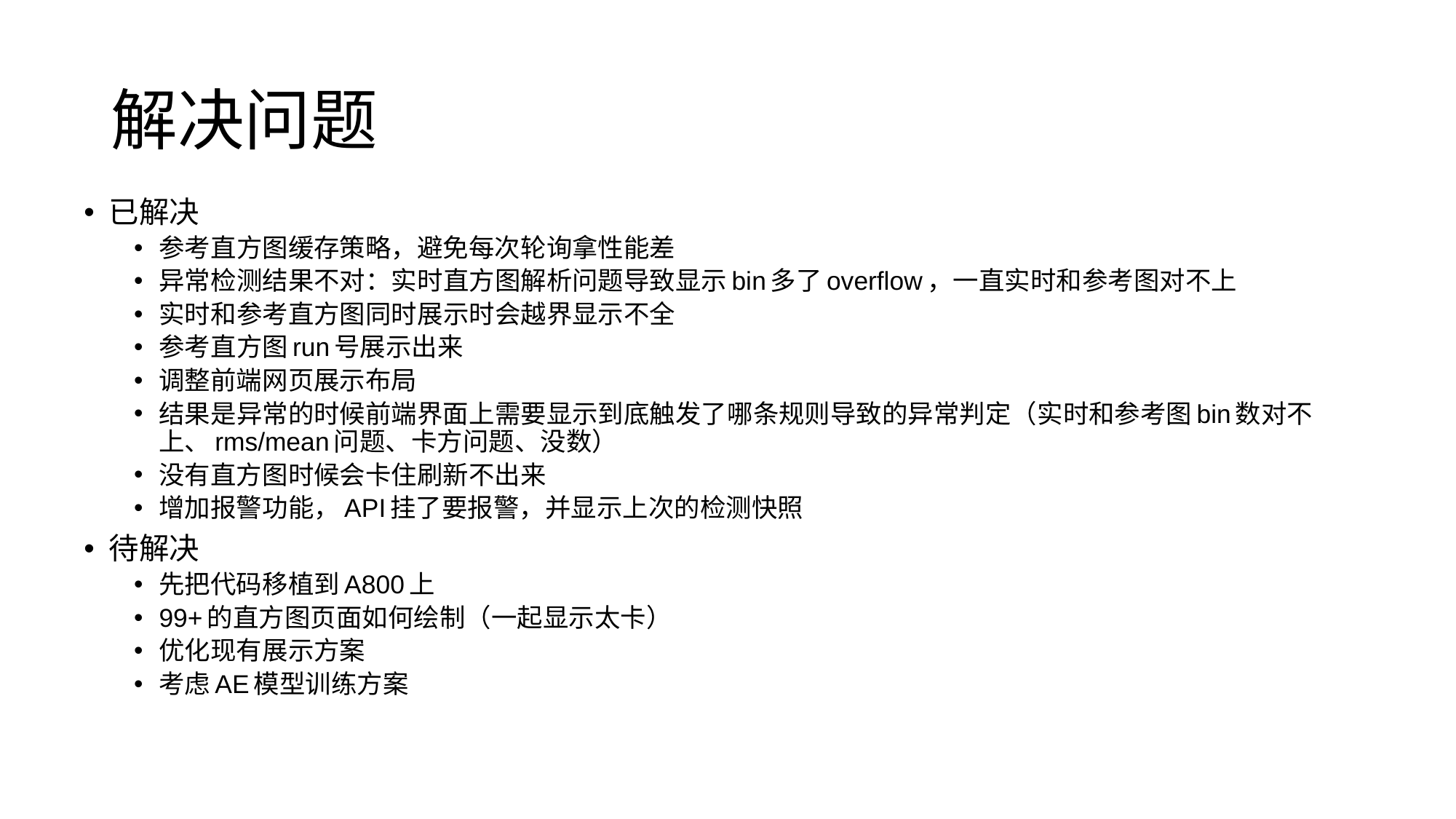

# 解决问题
已解决
参考直方图缓存策略，避免每次轮询拿性能差
异常检测结果不对：实时直方图解析问题导致显示bin多了overflow，一直实时和参考图对不上
实时和参考直方图同时展示时会越界显示不全
参考直方图run号展示出来
调整前端网页展示布局
结果是异常的时候前端界面上需要显示到底触发了哪条规则导致的异常判定（实时和参考图bin数对不上、rms/mean问题、卡方问题、没数）
没有直方图时候会卡住刷新不出来
增加报警功能，API挂了要报警，并显示上次的检测快照
待解决
先把代码移植到A800上
99+的直方图页面如何绘制（一起显示太卡）
优化现有展示方案
考虑AE模型训练方案